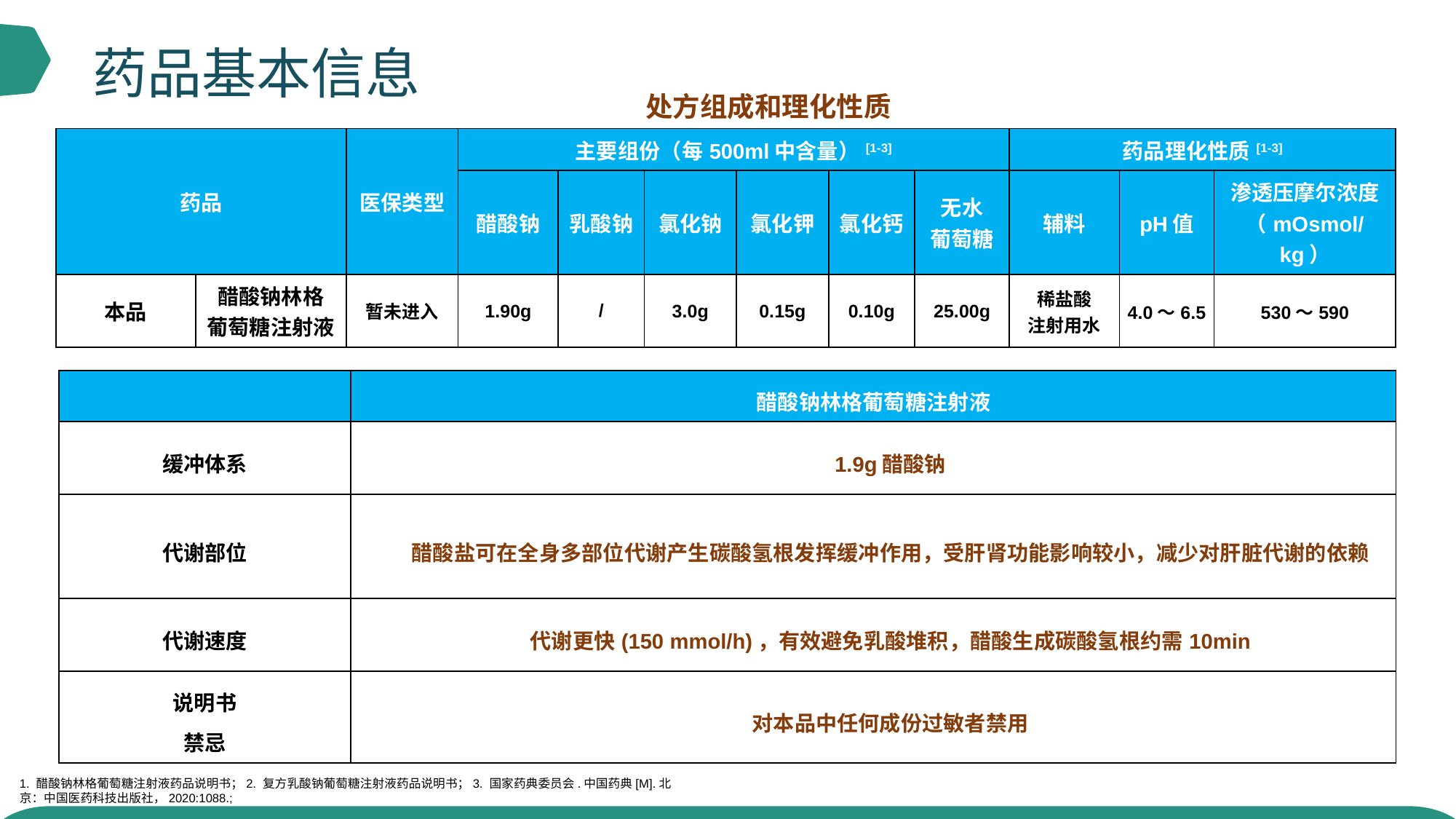

药品基本信息
处方组成和理化性质
| 药品 |  | 医保类型 | 主要组份（每500ml中含量）[1-3] |  |  |  |  |  | 药品理化性质[1-3] |  |  |
| --- | --- | --- | --- | --- | --- | --- | --- | --- | --- | --- | --- |
|  |  |  | 醋酸钠 | 乳酸钠 | 氯化钠 | 氯化钾 | 氯化钙 | 无水 葡萄糖 | 辅料 | pH值 | 渗透压摩尔浓度（mOsmol/kg） |
| 本品 | 醋酸钠林格 葡萄糖注射液 | 暂未进入 | 1.90g | / | 3.0g | 0.15g | 0.10g | 25.00g | 稀盐酸 注射用水 | 4.0～6.5 | 530～590 |
|  | 醋酸钠林格葡萄糖注射液 |
| --- | --- |
| 缓冲体系 | 1.9g醋酸钠 |
| 代谢部位 | 醋酸盐可在全身多部位代谢产生碳酸氢根发挥缓冲作用，受肝肾功能影响较小，减少对肝脏代谢的依赖 |
| 代谢速度 | 代谢更快(150 mmol/h)，有效避免乳酸堆积，醋酸生成碳酸氢根约需10min |
| 说明书 禁忌 | 对本品中任何成份过敏者禁用 |
1. 醋酸钠林格葡萄糖注射液药品说明书；2. 复方乳酸钠葡萄糖注射液药品说明书；3. 国家药典委员会.中国药典[M].北京：中国医药科技出版社，2020:1088.;